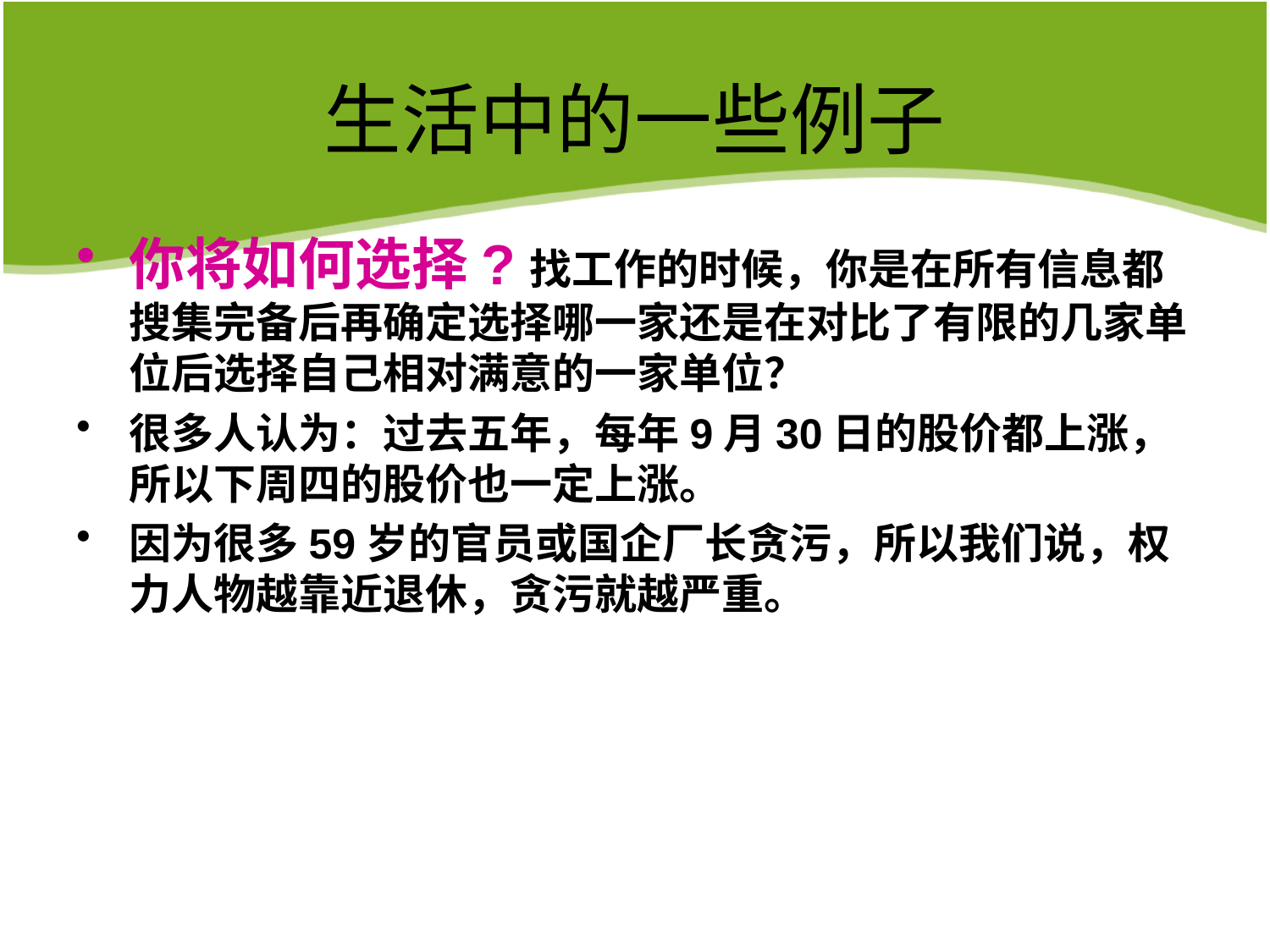

# 生活中的一些例子
你将如何选择?找工作的时候，你是在所有信息都搜集完备后再确定选择哪一家还是在对比了有限的几家单位后选择自己相对满意的一家单位？
很多人认为：过去五年，每年9月30日的股价都上涨，所以下周四的股价也一定上涨。
因为很多59岁的官员或国企厂长贪污，所以我们说，权力人物越靠近退休，贪污就越严重。